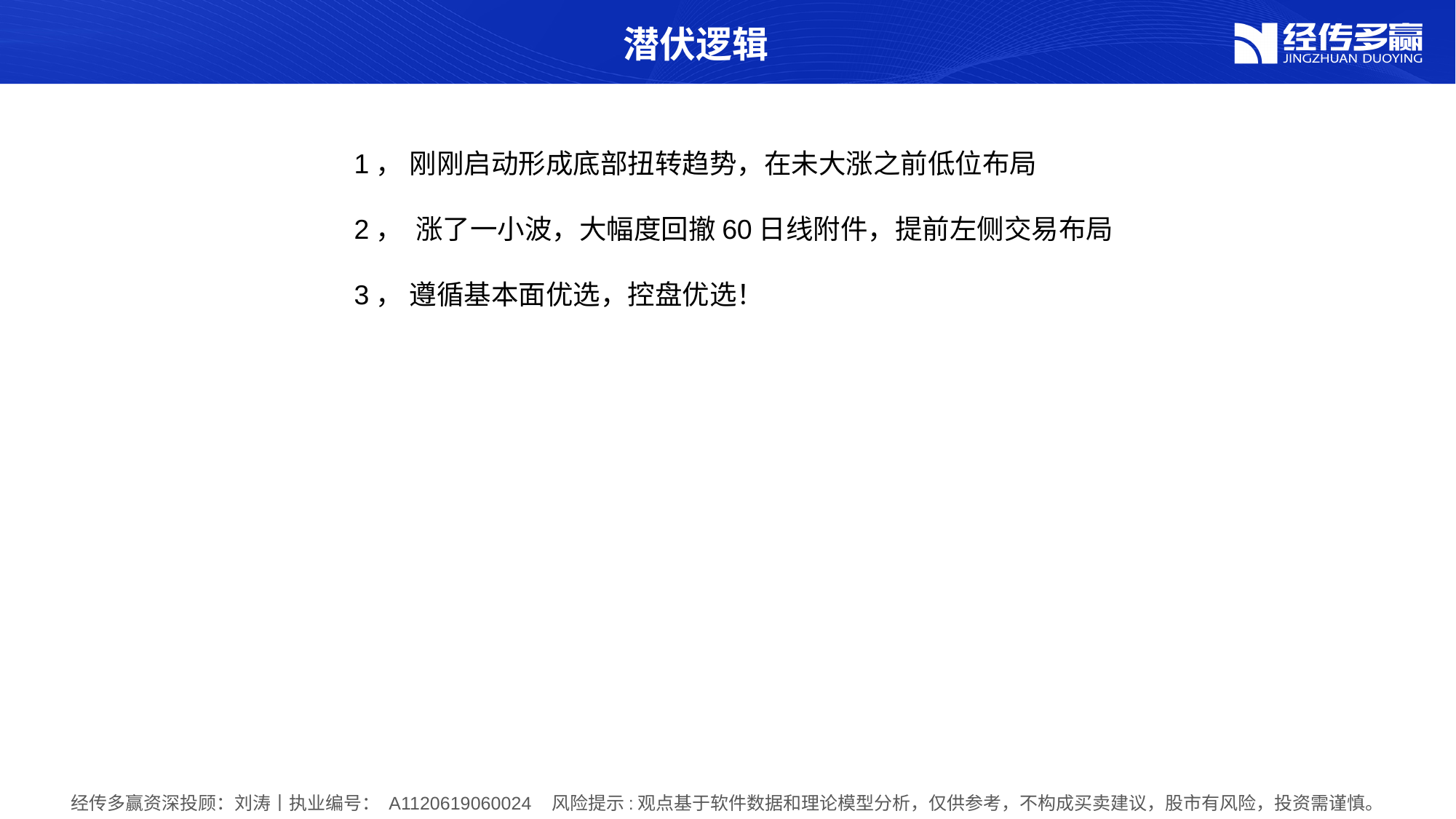

潜伏逻辑

1， 刚刚启动形成底部扭转趋势，在未大涨之前低位布局

2，  涨了一小波，大幅度回撤60日线附件，提前左侧交易布局

3， 遵循基本面优选，控盘优选！